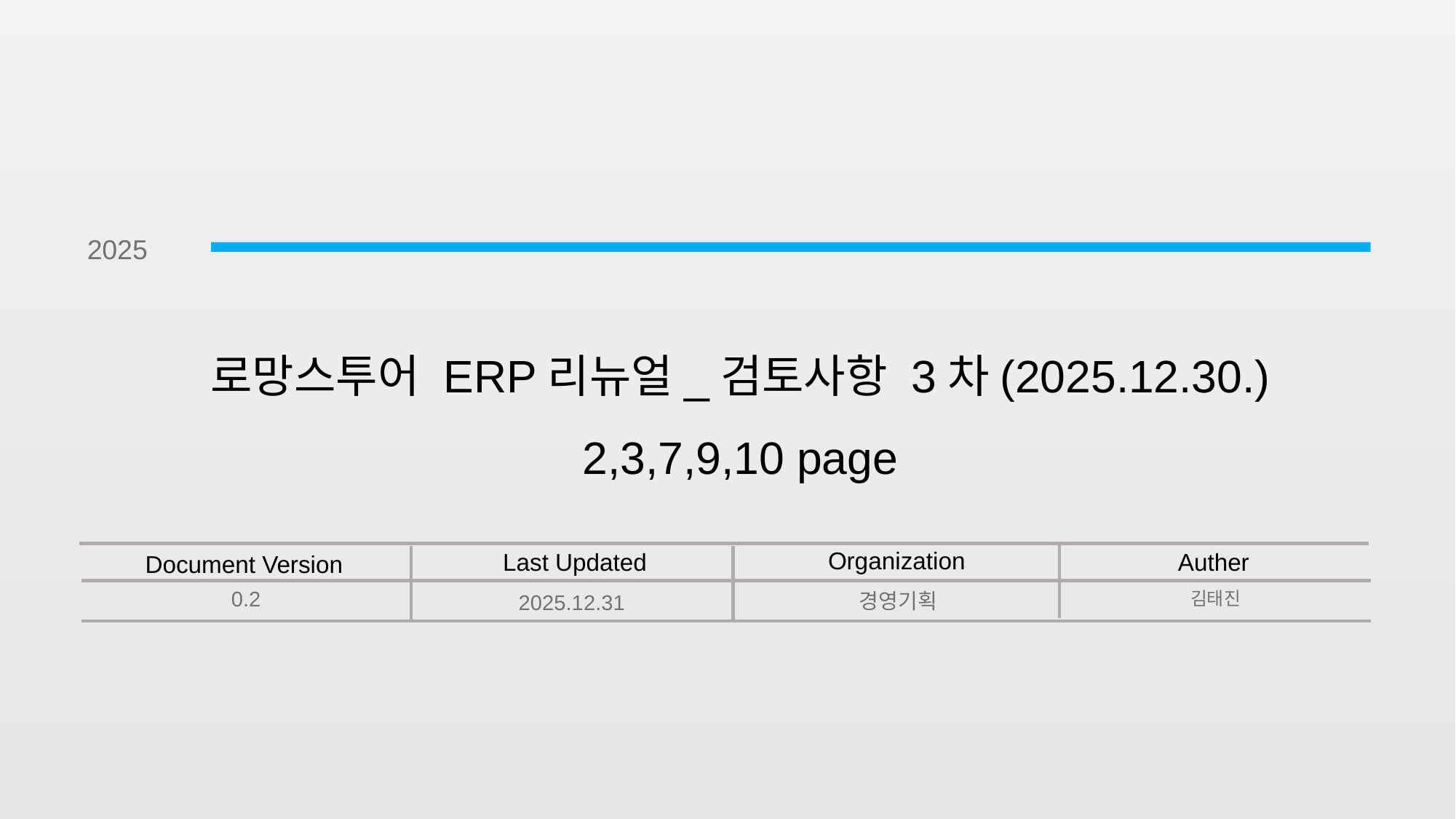

2025

로망스투어 ERP리뉴얼_검토사항 3차(2025.12.30.)
2,3,7,9,10 page
Organization
Auther
Last Updated
Document Version
0.2
김태진
경영기획
2025.12.31
1